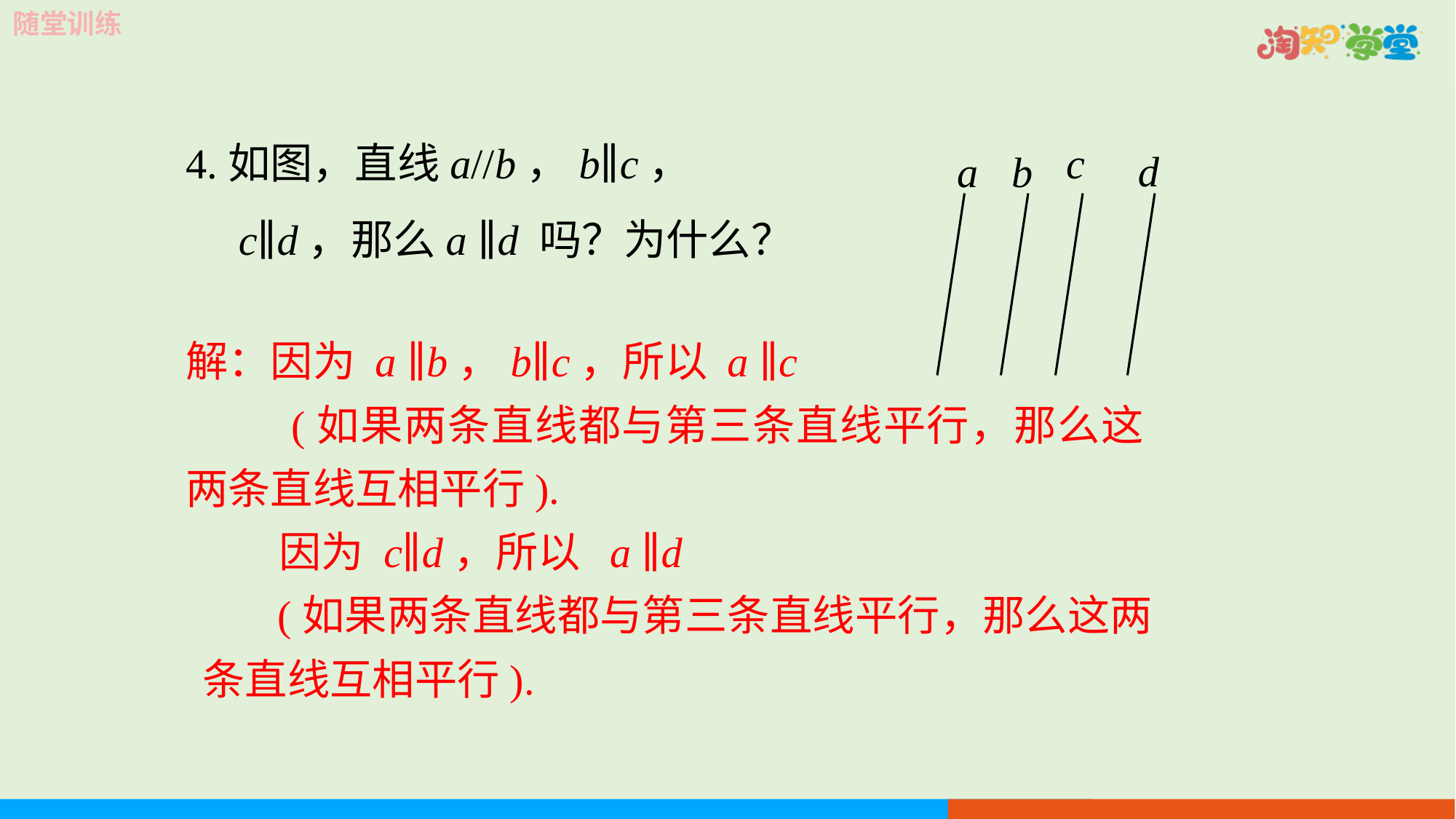

随堂训练
4.如图，直线a//b，b∥c，
     c∥d，那么a ∥d 吗？为什么？
d
c
a
b

解：因为 a ∥b，b∥c，所以 a ∥c
         (如果两条直线都与第三条直线平行，那么这两条直线互相平行).

       因为 c∥d，所以  a ∥d
       (如果两条直线都与第三条直线平行，那么这两条直线互相平行).